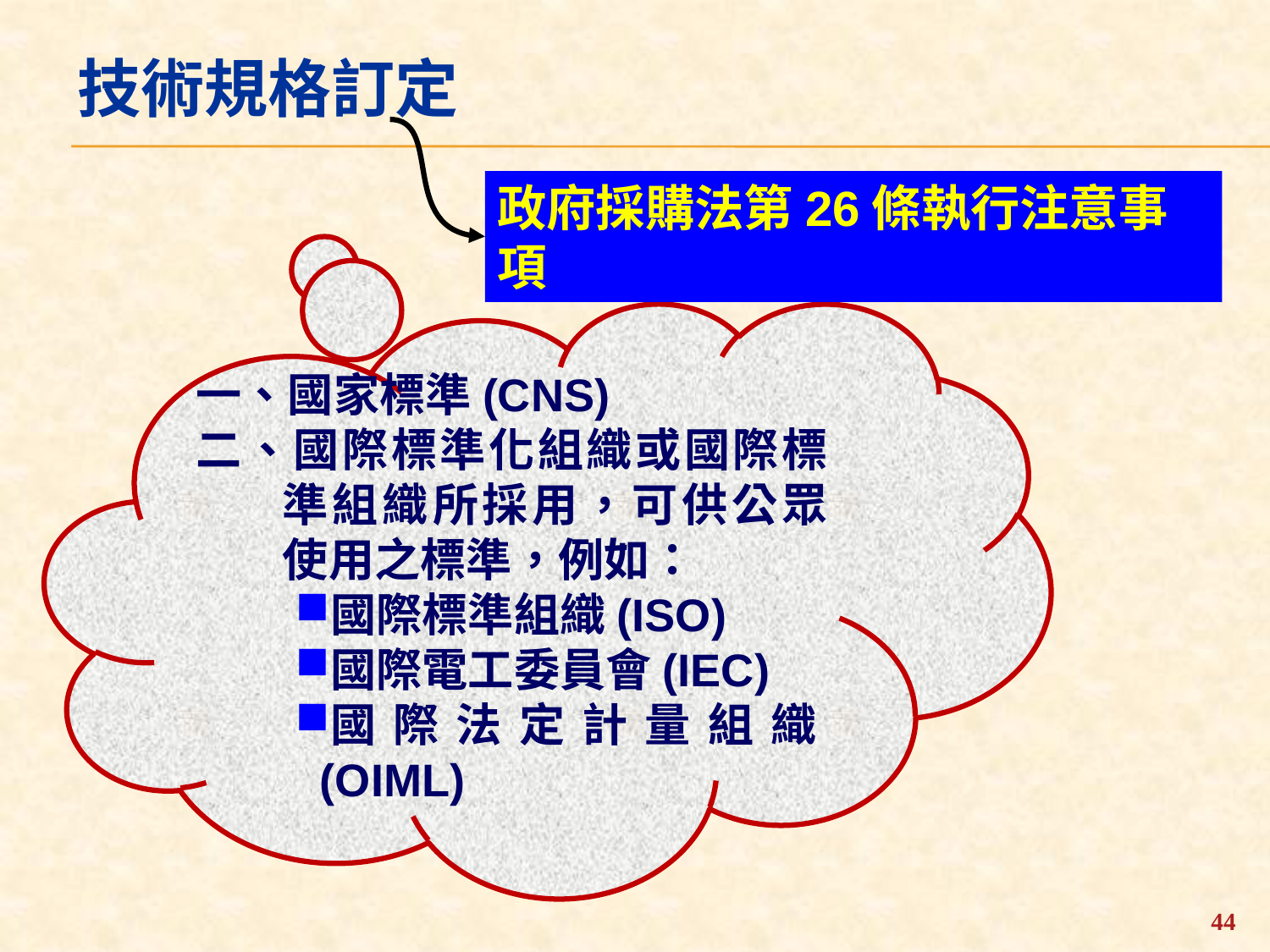

技術規格訂定
政府採購法第26條執行注意事項
一、國家標準(CNS)
二、國際標準化組織或國際標準組織所採用，可供公眾使用之標準，例如：
國際標準組織(ISO)
國際電工委員會(IEC)
國際法定計量組織(OIML)
44